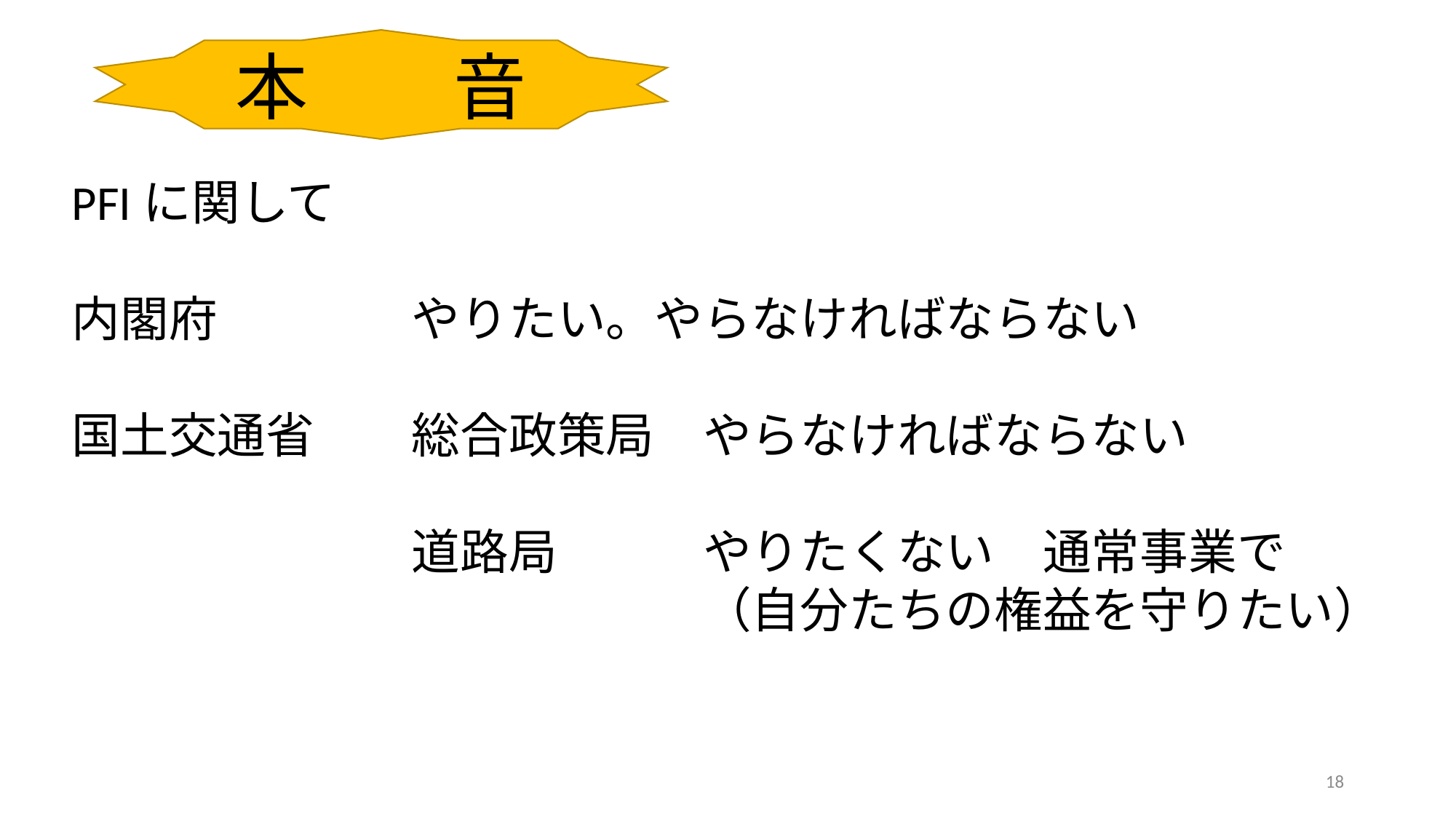

本　　音
PFIに関して

内閣府　　　　やりたい。やらなければならない

国土交通省　　総合政策局　やらなければならない

　　　　　　　道路局　　　やりたくない　通常事業で
　　　　　　　　　　　　　（自分たちの権益を守りたい）

18